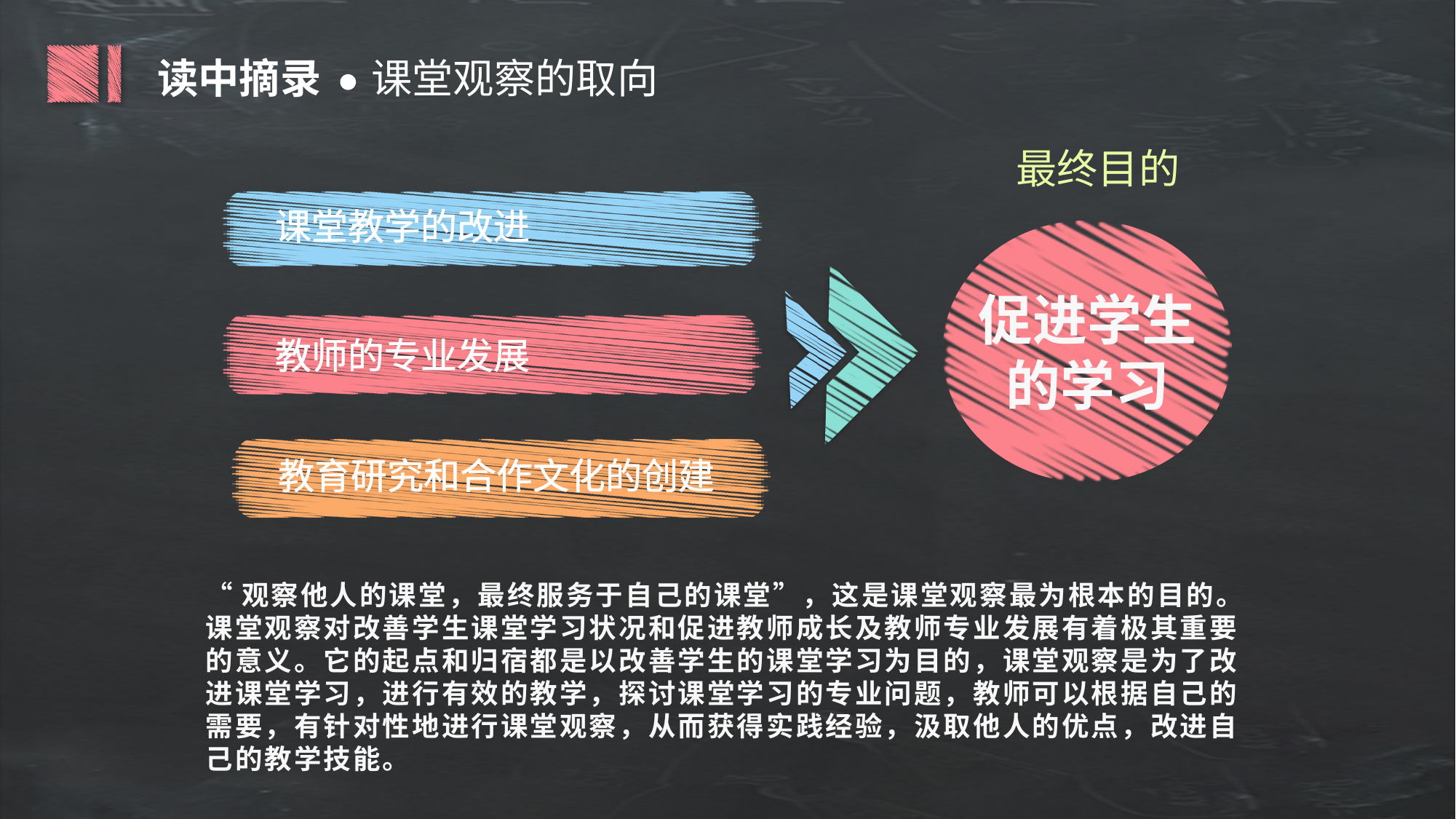

读中摘录
课堂观察的取向

最终目的

课堂教学的改进

促进学生的学习

教师的专业发展

教育研究和合作文化的创建
“观察他人的课堂，最终服务于自己的课堂”，这是课堂观察最为根本的目的。课堂观察对改善学生课堂学习状况和促进教师成长及教师专业发展有着极其重要的意义。它的起点和归宿都是以改善学生的课堂学习为目的，课堂观察是为了改进课堂学习，进行有效的教学，探讨课堂学习的专业问题，教师可以根据自己的需要，有针对性地进行课堂观察，从而获得实践经验，汲取他人的优点，改进自己的教学技能。